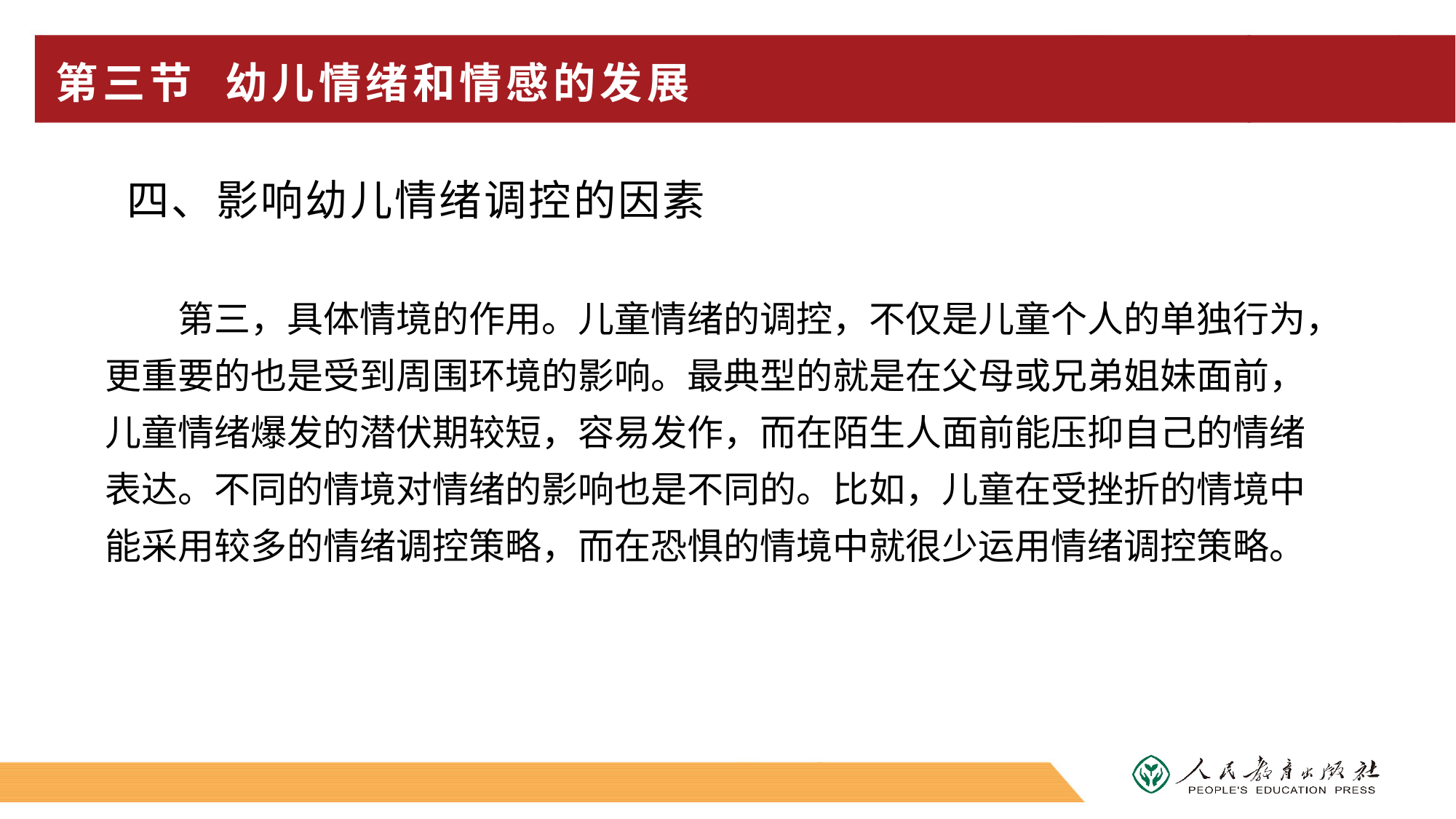

# 第三节  幼儿情绪和情感的发展
 四、影响幼儿情绪调控的因素
第三，具体情境的作用。儿童情绪的调控，不仅是儿童个人的单独行为，更重要的也是受到周围环境的影响。最典型的就是在父母或兄弟姐妹面前，儿童情绪爆发的潜伏期较短，容易发作，而在陌生人面前能压抑自己的情绪表达。不同的情境对情绪的影响也是不同的。比如，儿童在受挫折的情境中能采用较多的情绪调控策略，而在恐惧的情境中就很少运用情绪调控策略。